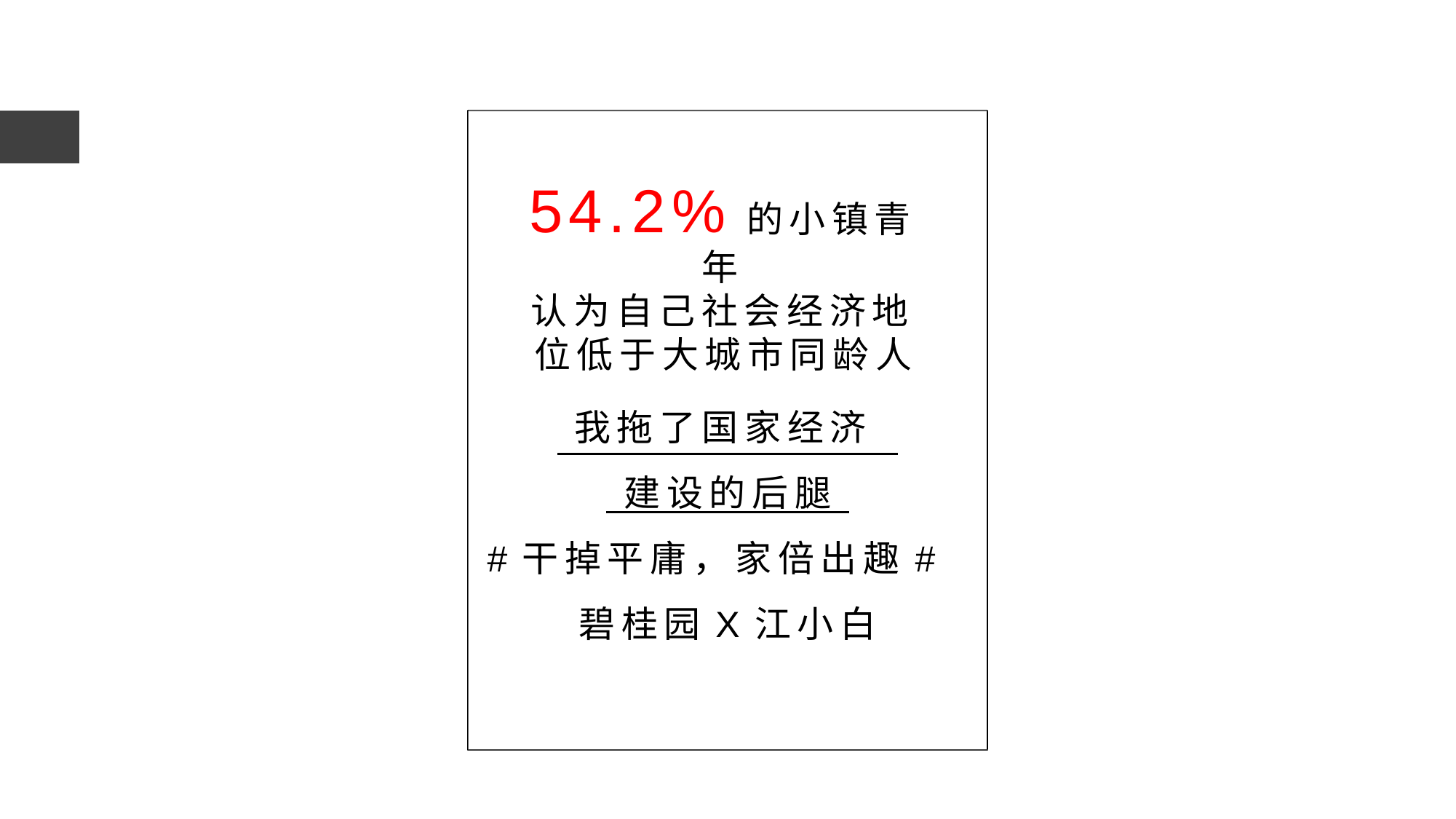

# 54.2%的小镇青年 认为自己社会经济地位低于大城市同龄人
我拖了国家经济
建设的后腿
#干掉平庸，家倍出趣#
碧桂园X江小白